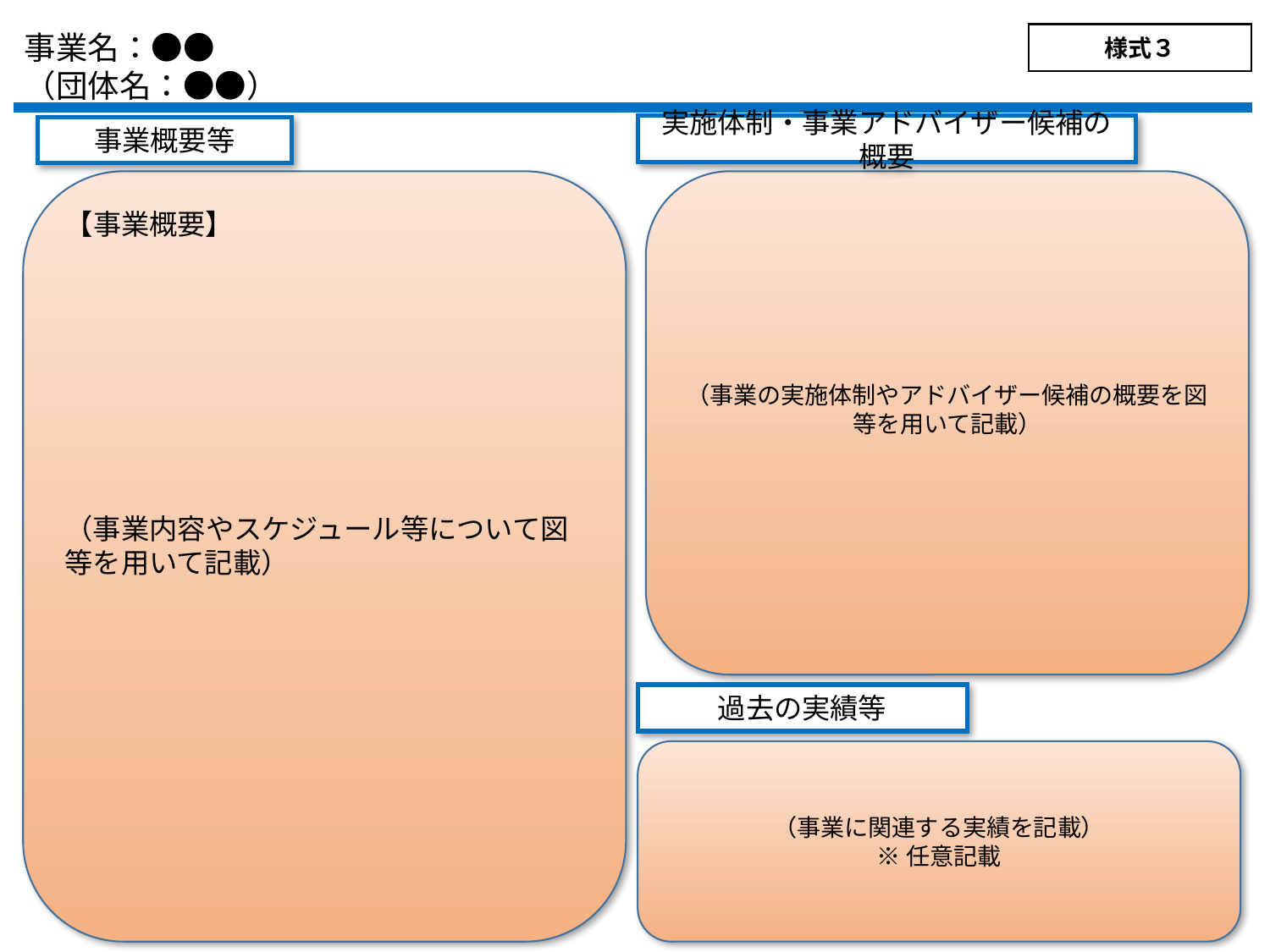

事業名：●●
（団体名：●●）
様式３

実施体制・事業アドバイザー候補の概要
事業概要等
【事業概要】

（事業内容やスケジュール等について図等を用いて記載）

（事業の実施体制やアドバイザー候補の概要を図等を用いて記載）

過去の実績等
（事業に関連する実績を記載）
※任意記載